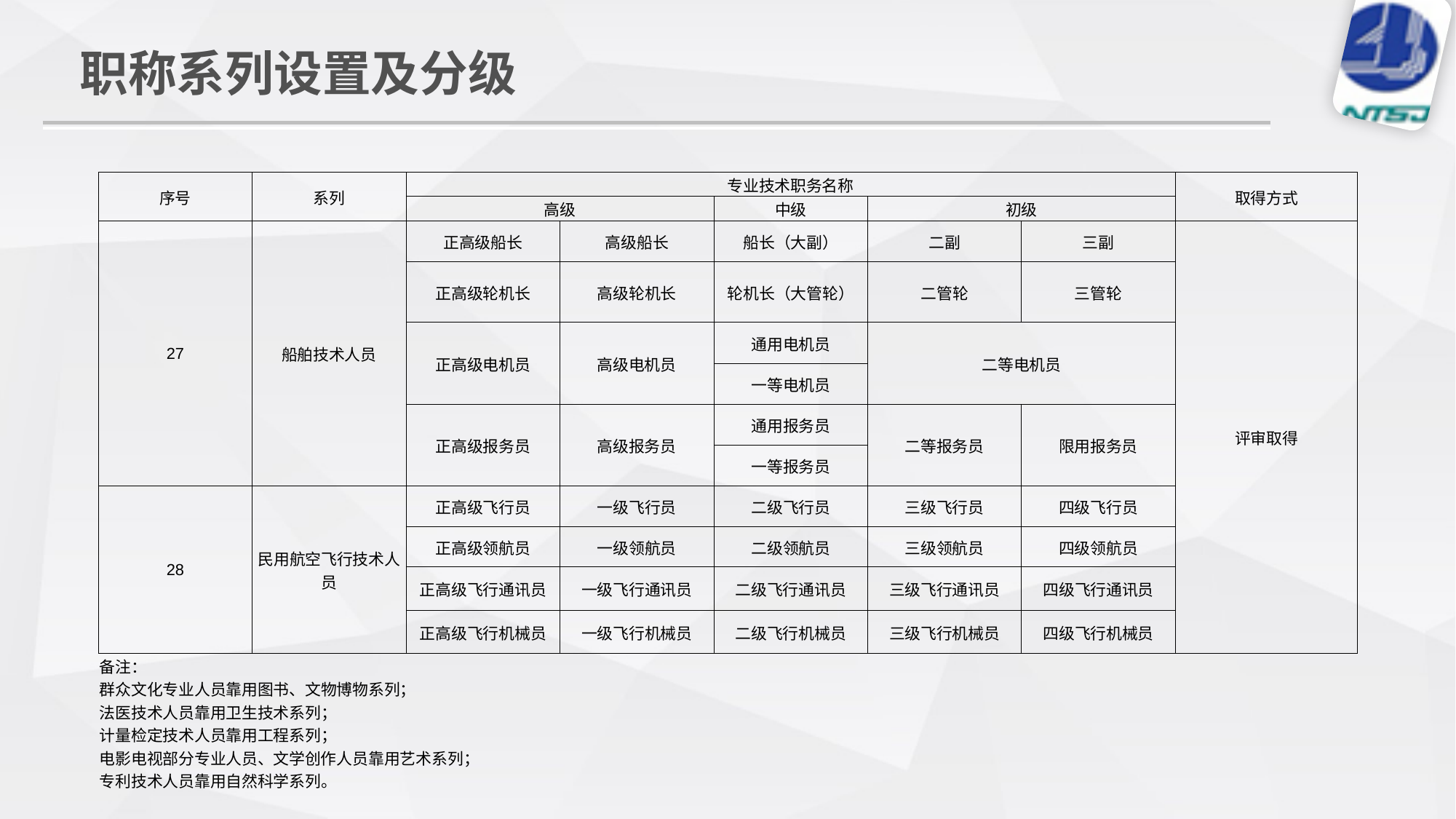

职称系列设置及分级
| 序号 | 系列 | 专业技术职务名称 |  |  |  |  | 取得方式 |
| --- | --- | --- | --- | --- | --- | --- | --- |
|  |  | 高级 |  | 中级 | 初级 |  |  |
| 27 | 船舶技术人员 | 正高级船长 | 高级船长 | 船长（大副） | 二副 | 三副 | 评审取得 |
|  |  | 正高级轮机长 | 高级轮机长 | 轮机长（大管轮） | 二管轮 | 三管轮 |  |
|  |  | 正高级电机员 | 高级电机员 | 通用电机员 | 二等电机员 |  |  |
|  |  |  |  | 一等电机员 |  |  |  |
|  |  | 正高级报务员 | 高级报务员 | 通用报务员 | 二等报务员 | 限用报务员 |  |
|  |  |  |  | 一等报务员 |  |  |  |
| 28 | 民用航空飞行技术人员 | 正高级飞行员 | 一级飞行员 | 二级飞行员 | 三级飞行员 | 四级飞行员 |  |
|  |  | 正高级领航员 | 一级领航员 | 二级领航员 | 三级领航员 | 四级领航员 |  |
|  |  | 正高级飞行通讯员 | 一级飞行通讯员 | 二级飞行通讯员 | 三级飞行通讯员 | 四级飞行通讯员 |  |
|  |  | 正高级飞行机械员 | 一级飞行机械员 | 二级飞行机械员 | 三级飞行机械员 | 四级飞行机械员 |  |
| 备注： 群众文化专业人员靠用图书、文物博物系列； 法医技术人员靠用卫生技术系列； 计量检定技术人员靠用工程系列； 电影电视部分专业人员、文学创作人员靠用艺术系列； 专利技术人员靠用自然科学系列。 |  |  |  |  |  |  |  |